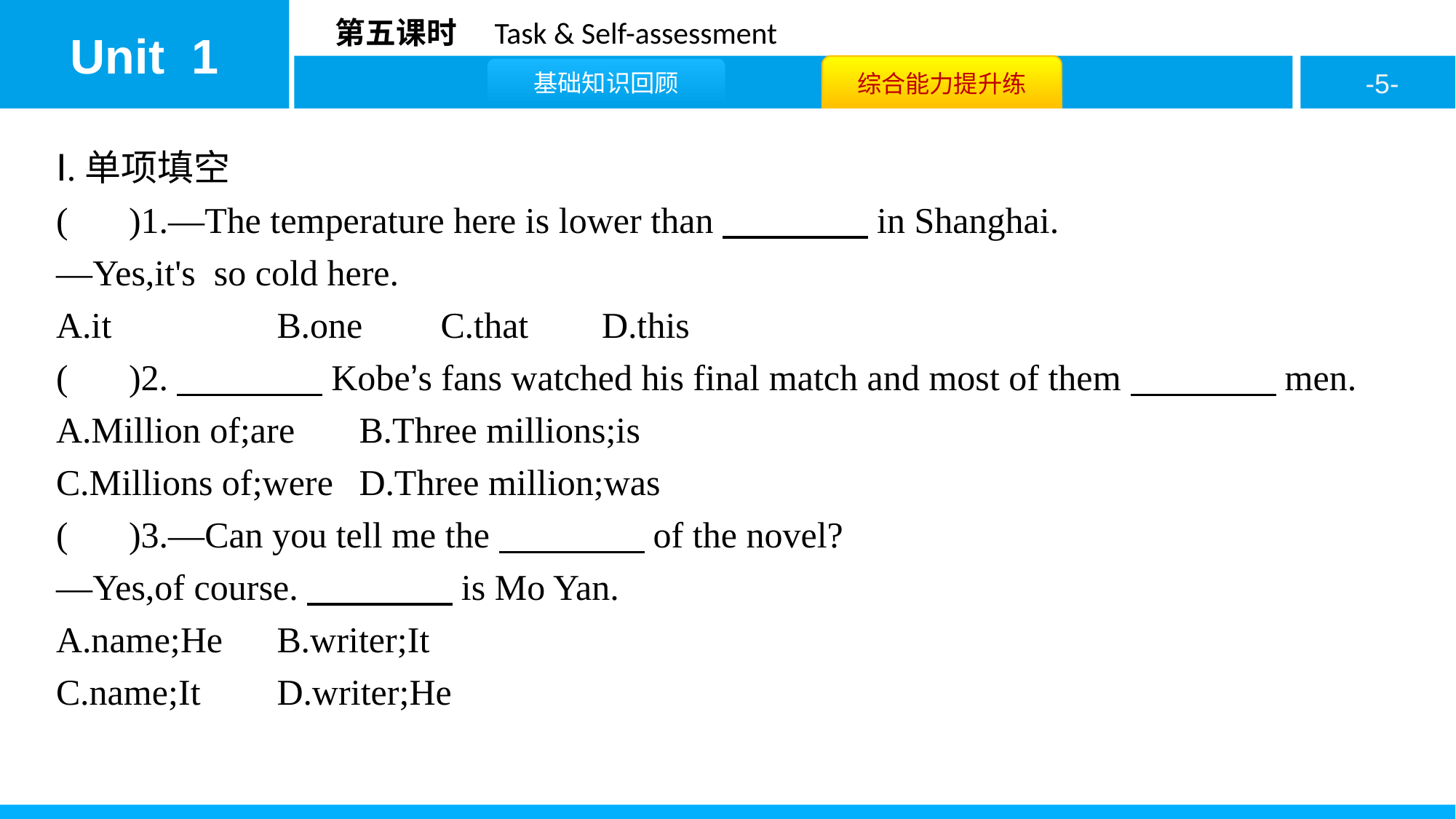

Ⅰ.单项填空
(  C  )1.—The temperature here is lower than　　　　in Shanghai.
—Yes,it's  so cold here.
A.it		B.one	C.that	D.this
(  C  )2.　　　　Kobe’s fans watched his final match and most of them　　　　men.
A.Million of;are	B.Three millions;is
C.Millions of;were	D.Three million;was
(  B  )3.—Can you tell me the　　　　of the novel?
—Yes,of course.　　　　is Mo Yan.
A.name;He	B.writer;It
C.name;It	D.writer;He